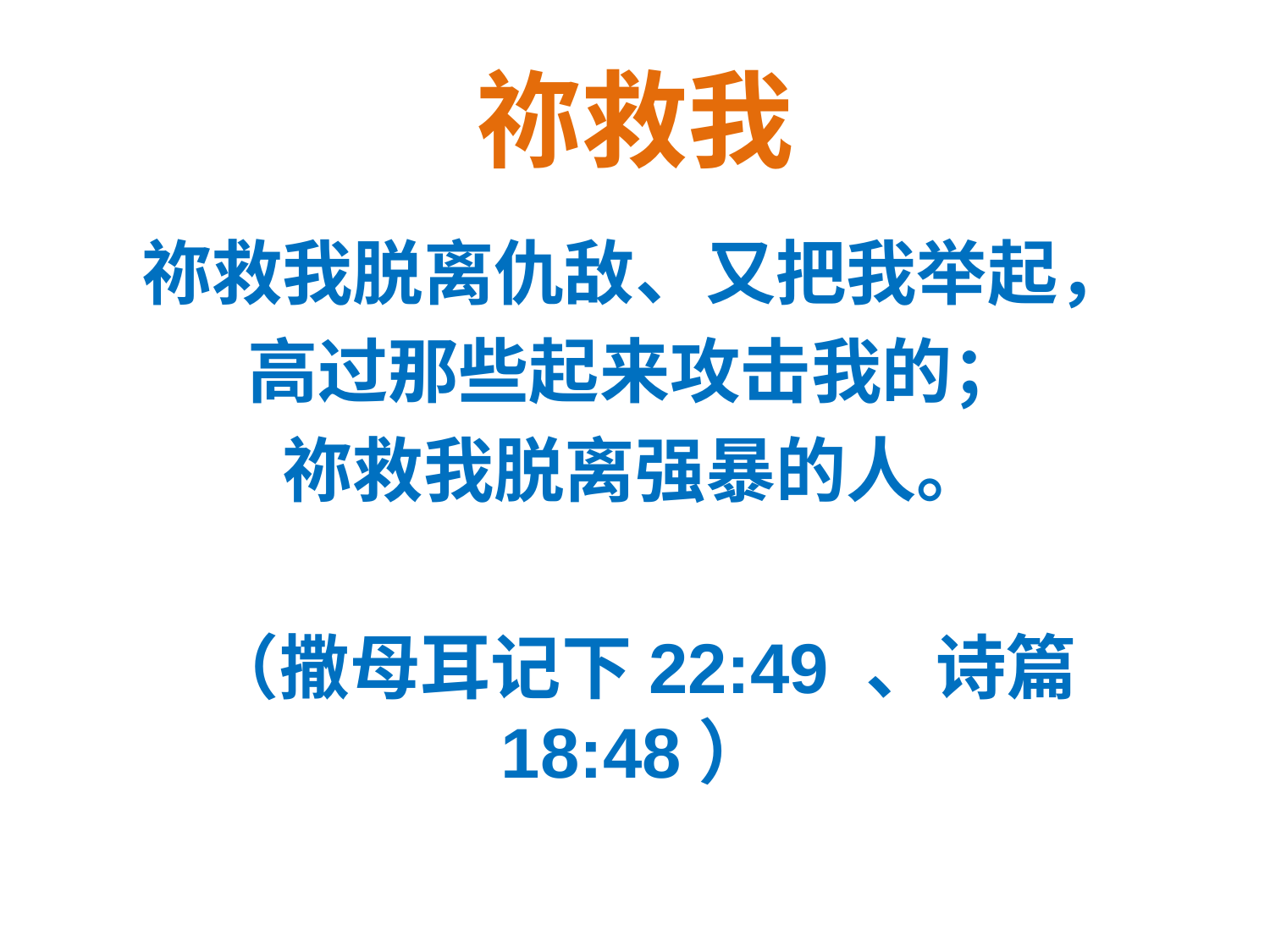

# 祢救我
祢救我脱离仇敌、又把我举起，
高过那些起来攻击我的；
祢救我脱离强暴的人。

 （撒母耳记下22:49 、诗篇18:48）